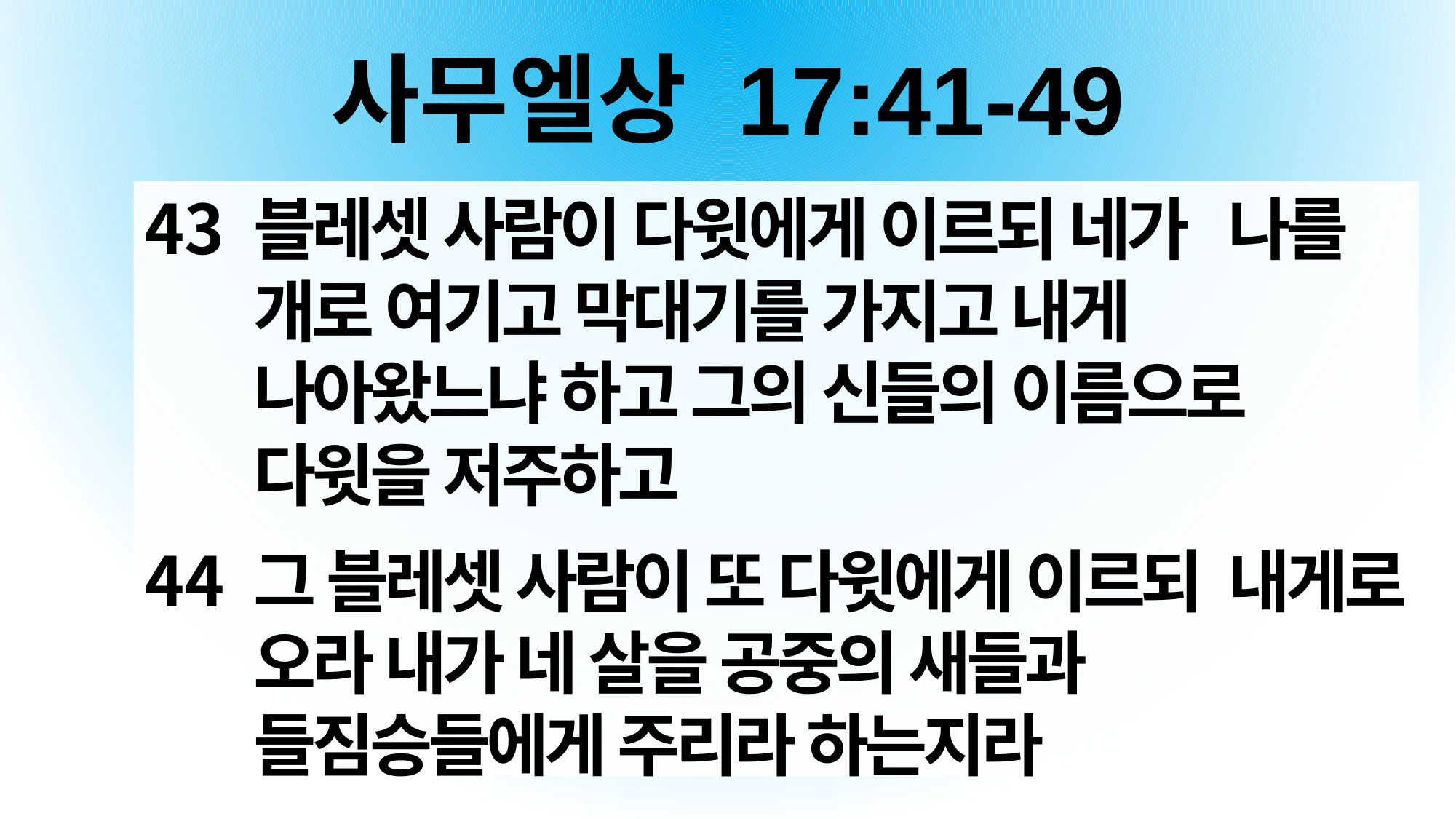

# 사무엘상 17:41-49
블레셋 사람이 다윗에게 이르되 네가   나를 개로 여기고 막대기를 가지고 내게 나아왔느냐 하고 그의 신들의 이름으로 다윗을 저주하고

그 블레셋 사람이 또 다윗에게 이르되  내게로 오라 내가 네 살을 공중의 새들과 들짐승들에게 주리라 하는지라